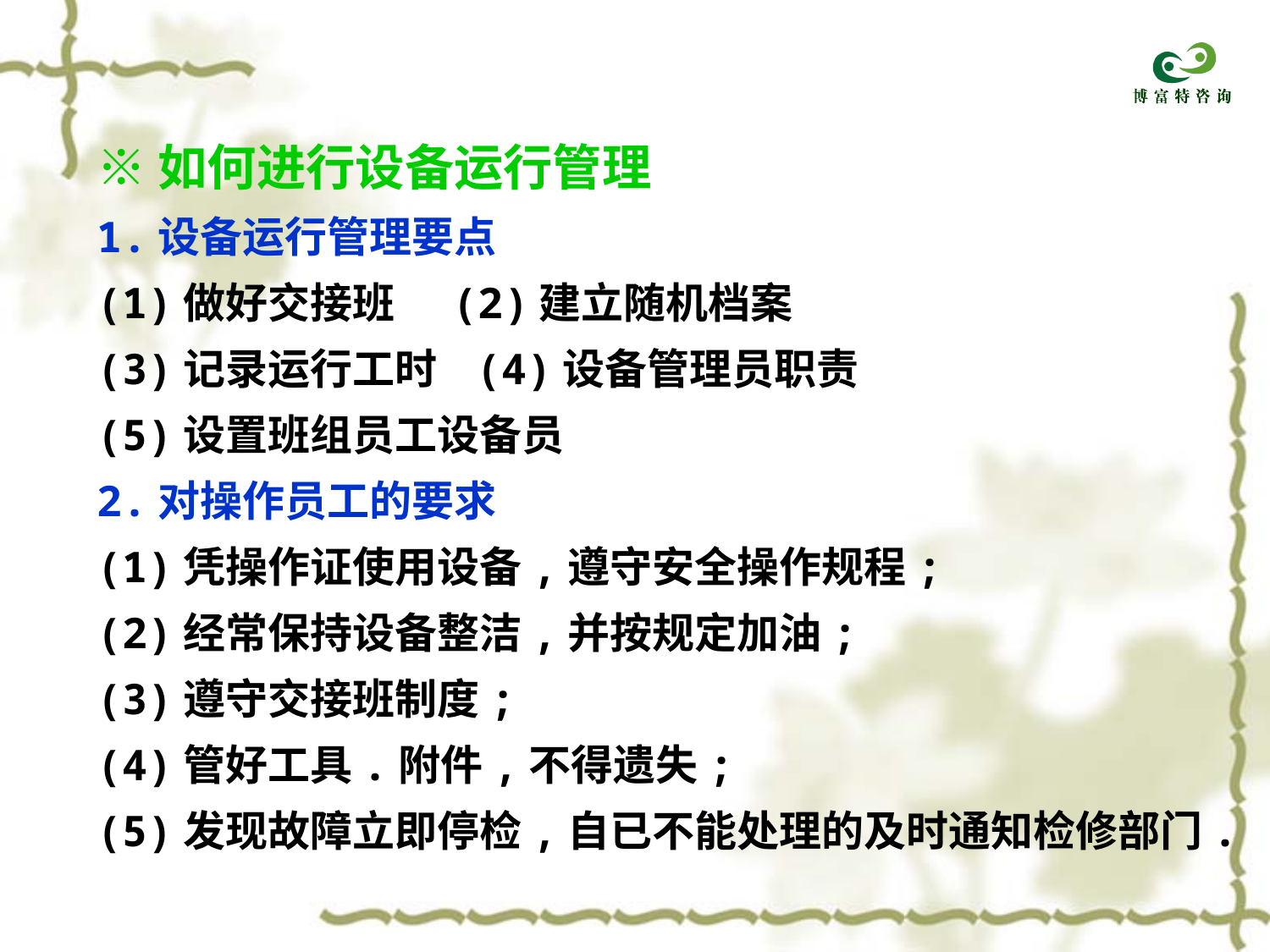

※如何进行设备运行管理
1.设备运行管理要点
(1)做好交接班     (2)建立随机档案
(3)记录运行工时   (4)设备管理员职责
(5)设置班组员工设备员
2.对操作员工的要求
(1)凭操作证使用设备,遵守安全操作规程;
(2)经常保持设备整洁,并按规定加油;
(3)遵守交接班制度;
(4)管好工具.附件,不得遗失;
(5)发现故障立即停检,自已不能处理的及时通知检修部门.